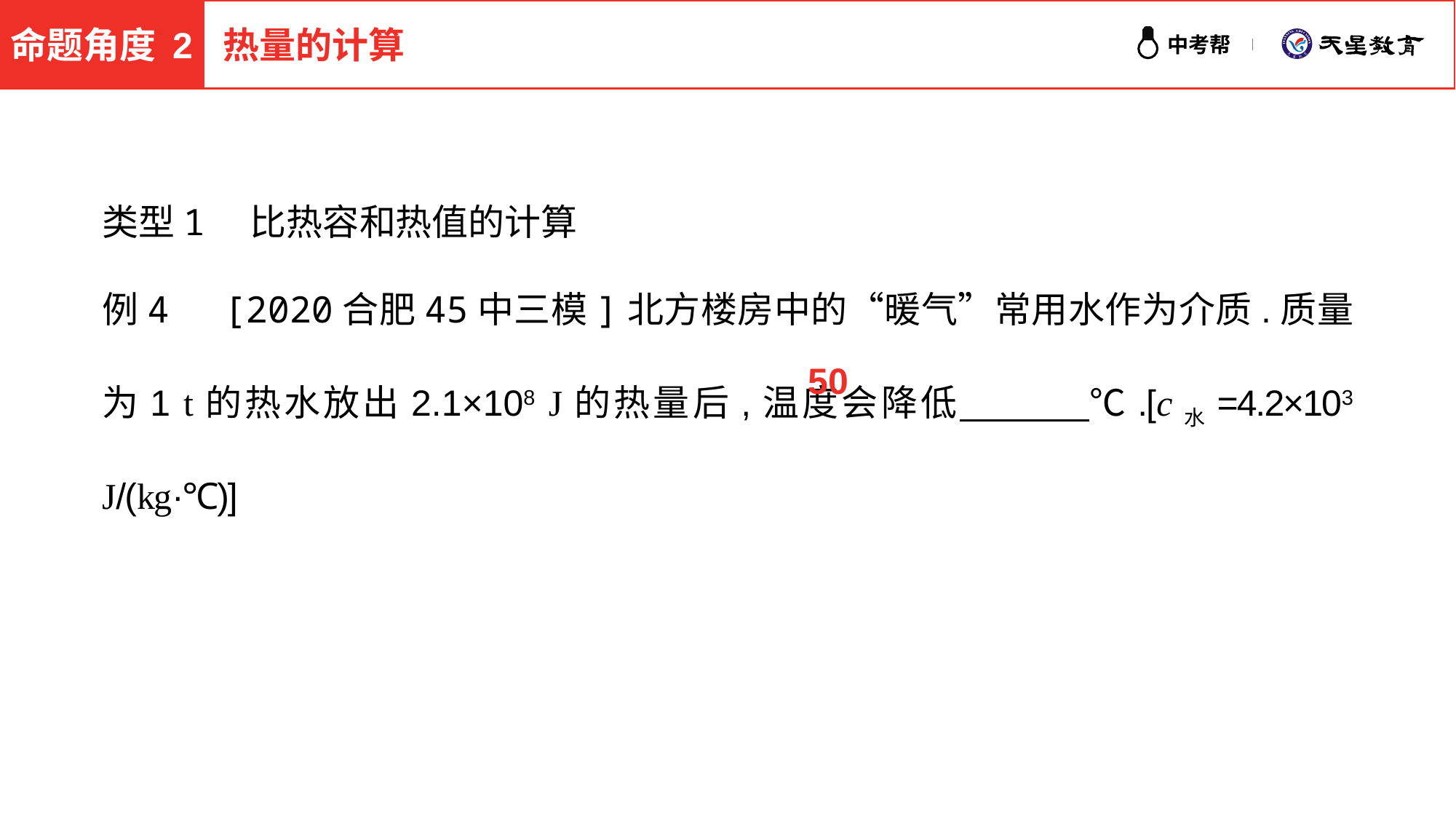

命题角度 2
热量的计算
类型1　比热容和热值的计算
例4　[2020合肥45中三模]北方楼房中的“暖气”常用水作为介质.质量为1 t的热水放出2.1×108 J的热量后,温度会降低　　　 ℃.[c水=4.2×103 J/(kg·℃)]
50